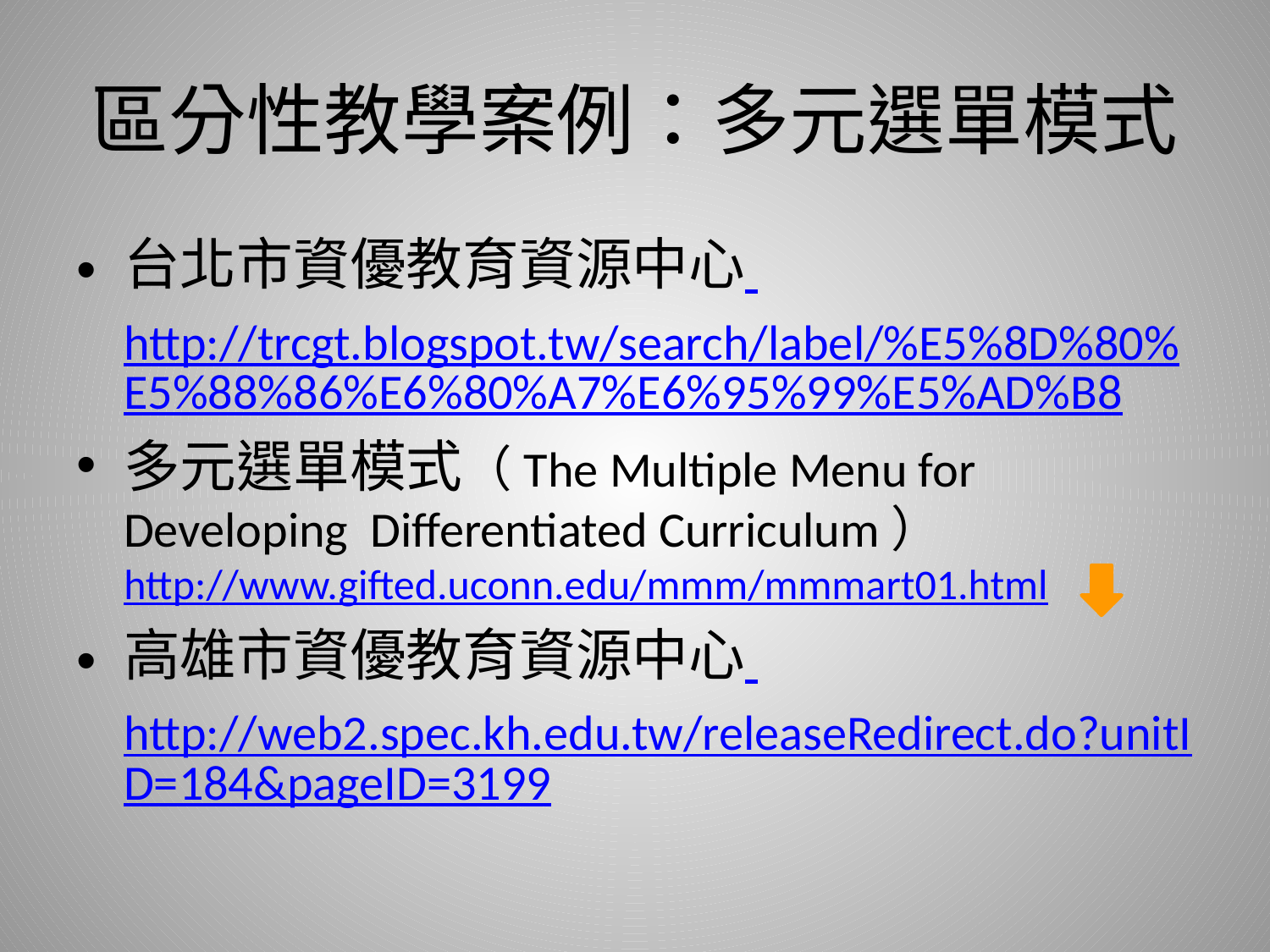

# 區分性教學案例：多元選單模式
台北市資優教育資源中心 http://trcgt.blogspot.tw/search/label/%E5%8D%80%E5%88%86%E6%80%A7%E6%95%99%E5%AD%B8
多元選單模式（The Multiple Menu for Developing  Differentiated Curriculum）http://www.gifted.uconn.edu/mmm/mmmart01.html
高雄市資優教育資源中心 http://web2.spec.kh.edu.tw/releaseRedirect.do?unitID=184&pageID=3199